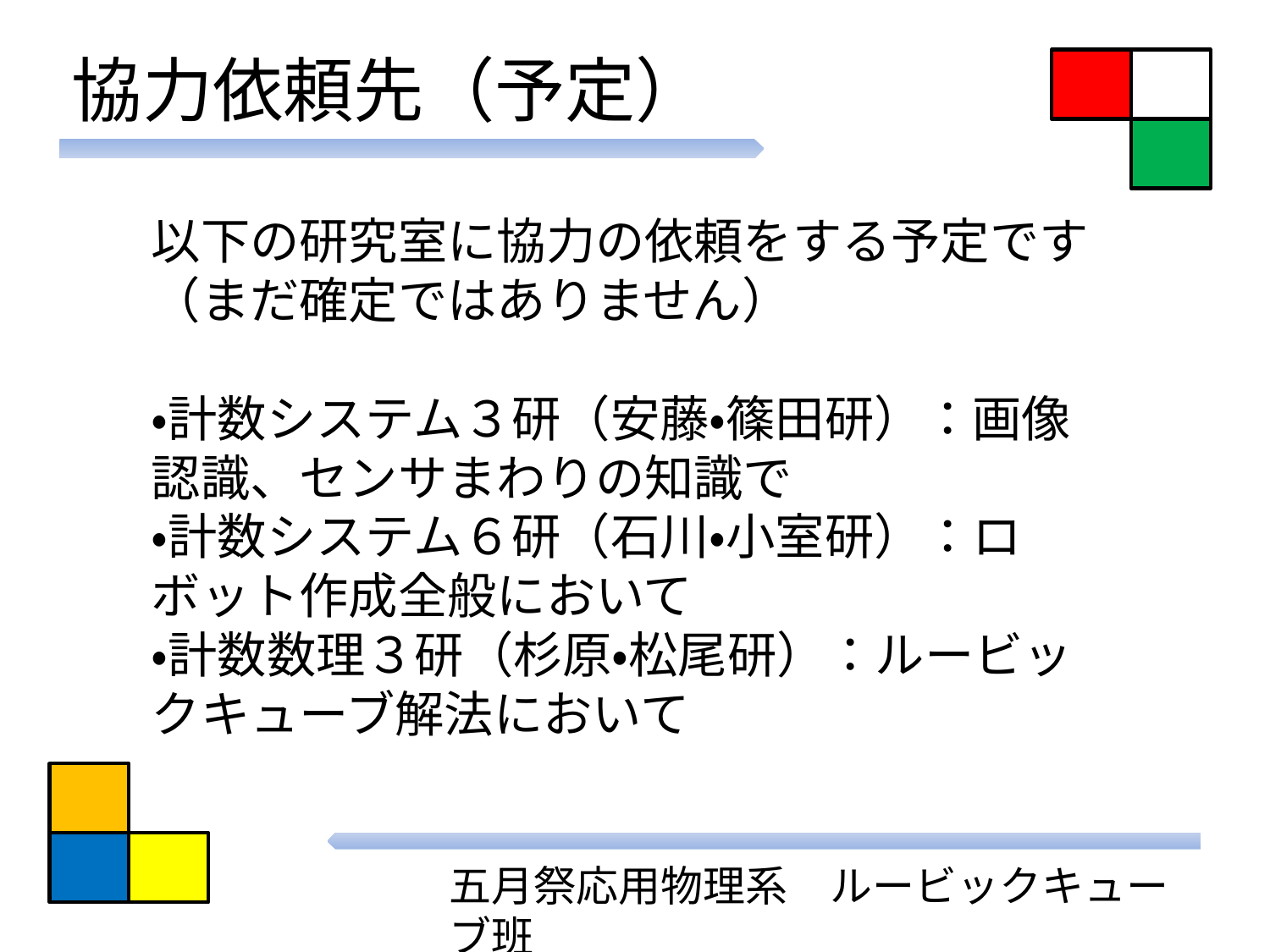

協力依頼先（予定）

# 以下の研究室に協力の依頼をする予定です（まだ確定ではありません） ・計数システム３研（安藤・篠田研）：画像認識、センサまわりの知識で ・計数システム６研（石川・小室研）：ロボット作成全般において ・計数数理３研（杉原・松尾研）：ルービックキューブ解法において

五月祭応用物理系　ルービックキューブ班